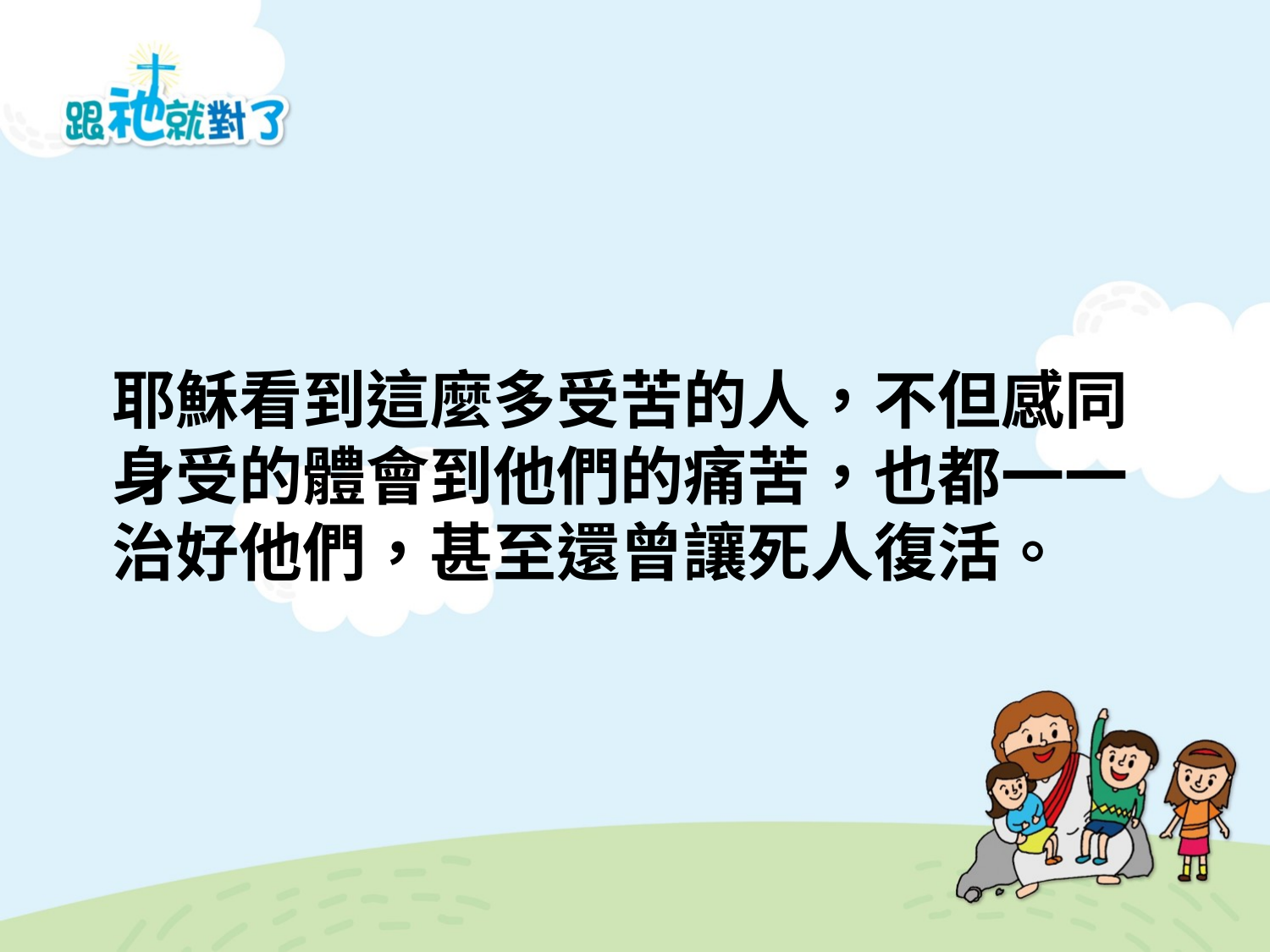

耶穌看到這麼多受苦的人，不但感同身受的體會到他們的痛苦，也都一一治好他們，甚至還曾讓死人復活。